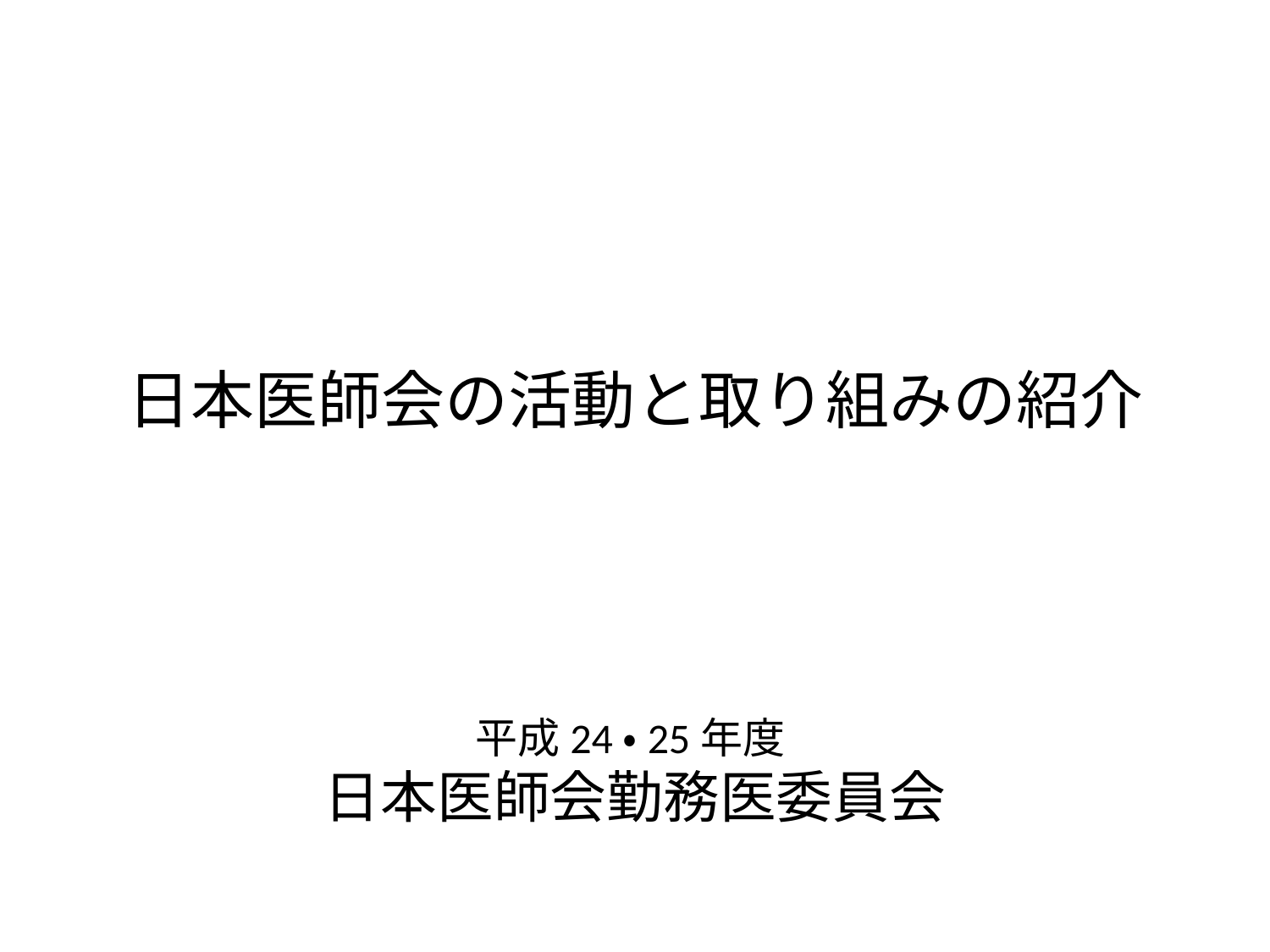

# 日本医師会の活動と取り組みの紹介
平成24・25年度
日本医師会勤務医委員会